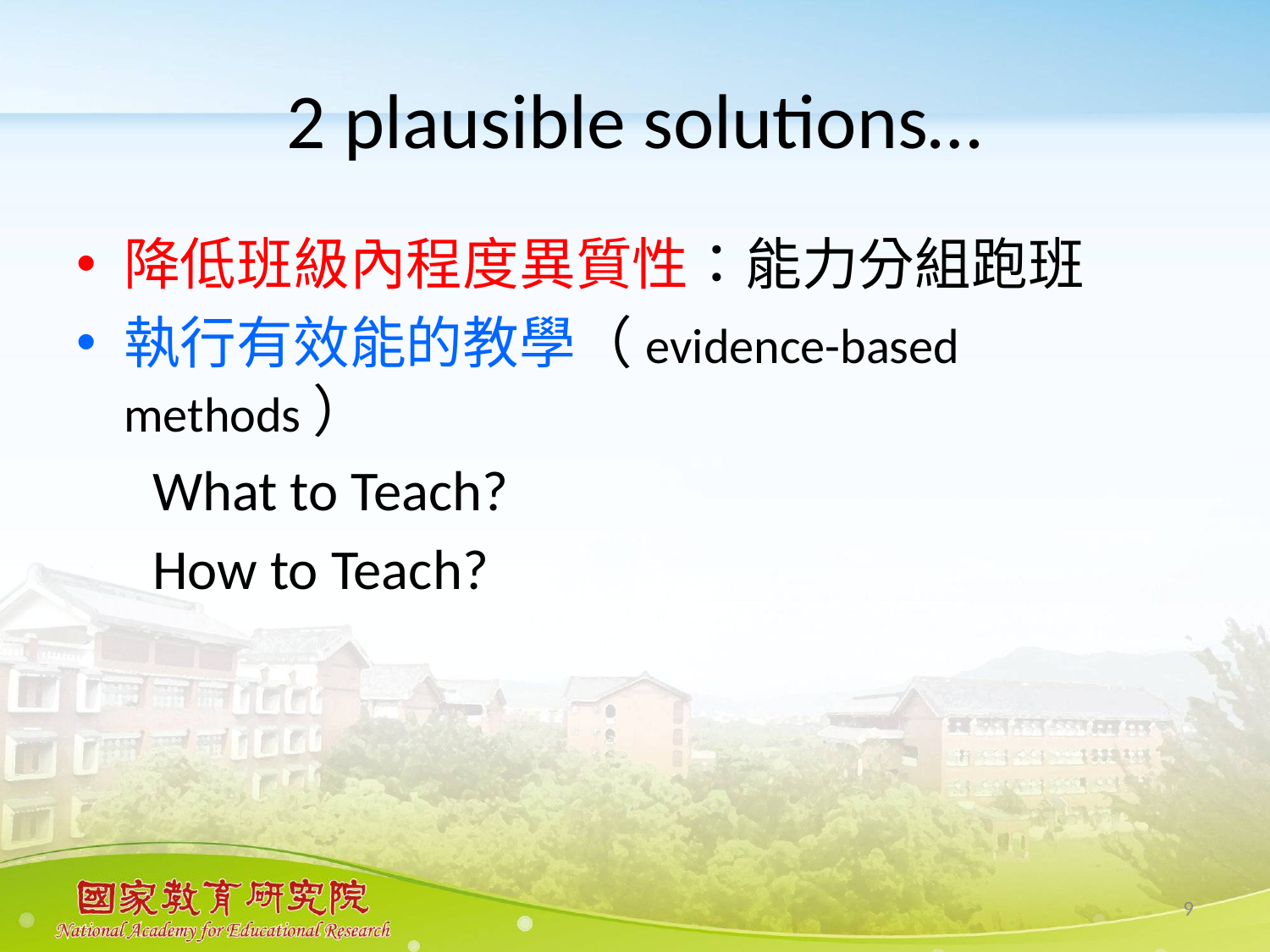

# 2 plausible solutions…
降低班級內程度異質性：能力分組跑班
執行有效能的教學（evidence-based methods）
      What to Teach?
      How to Teach?
9